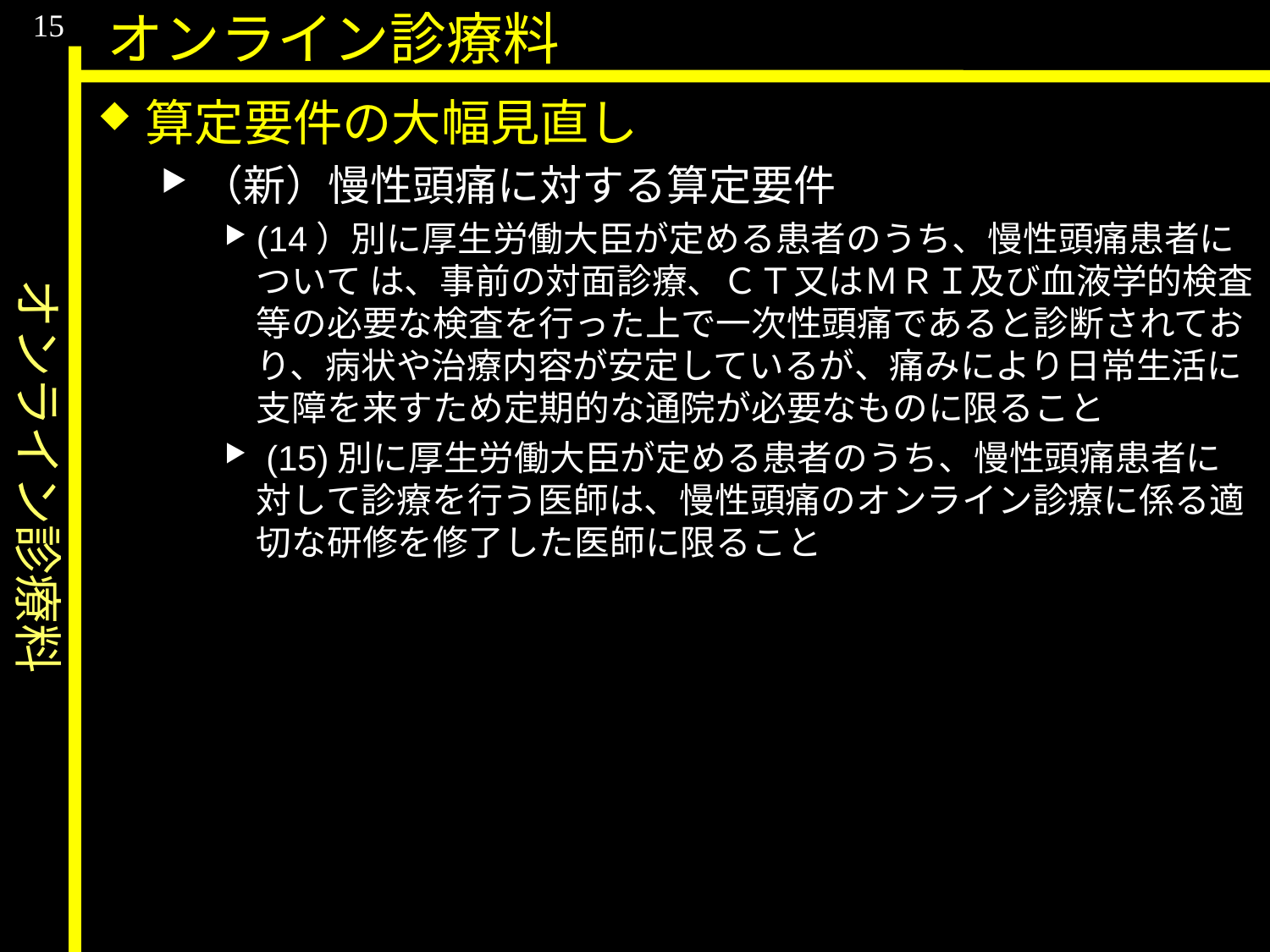

オンライン診療料
15
オンライン診療料

算定要件の大幅見直し
（新）慢性頭痛に対する算定要件
(14）別に厚生労働大臣が定める患者のうち、慢性頭痛患者について は、事前の対面診療、ＣＴ又はＭＲＩ及び血液学的検査等の必要な検査を行った上で一次性頭痛であると診断されており、病状や治療内容が安定しているが、痛みにより日常生活に支障を来すため定期的な通院が必要なものに限ること
 (15)別に厚生労働大臣が定める患者のうち、慢性頭痛患者に対して診療を行う医師は、慢性頭痛のオンライン診療に係る適切な研修を修了した医師に限ること